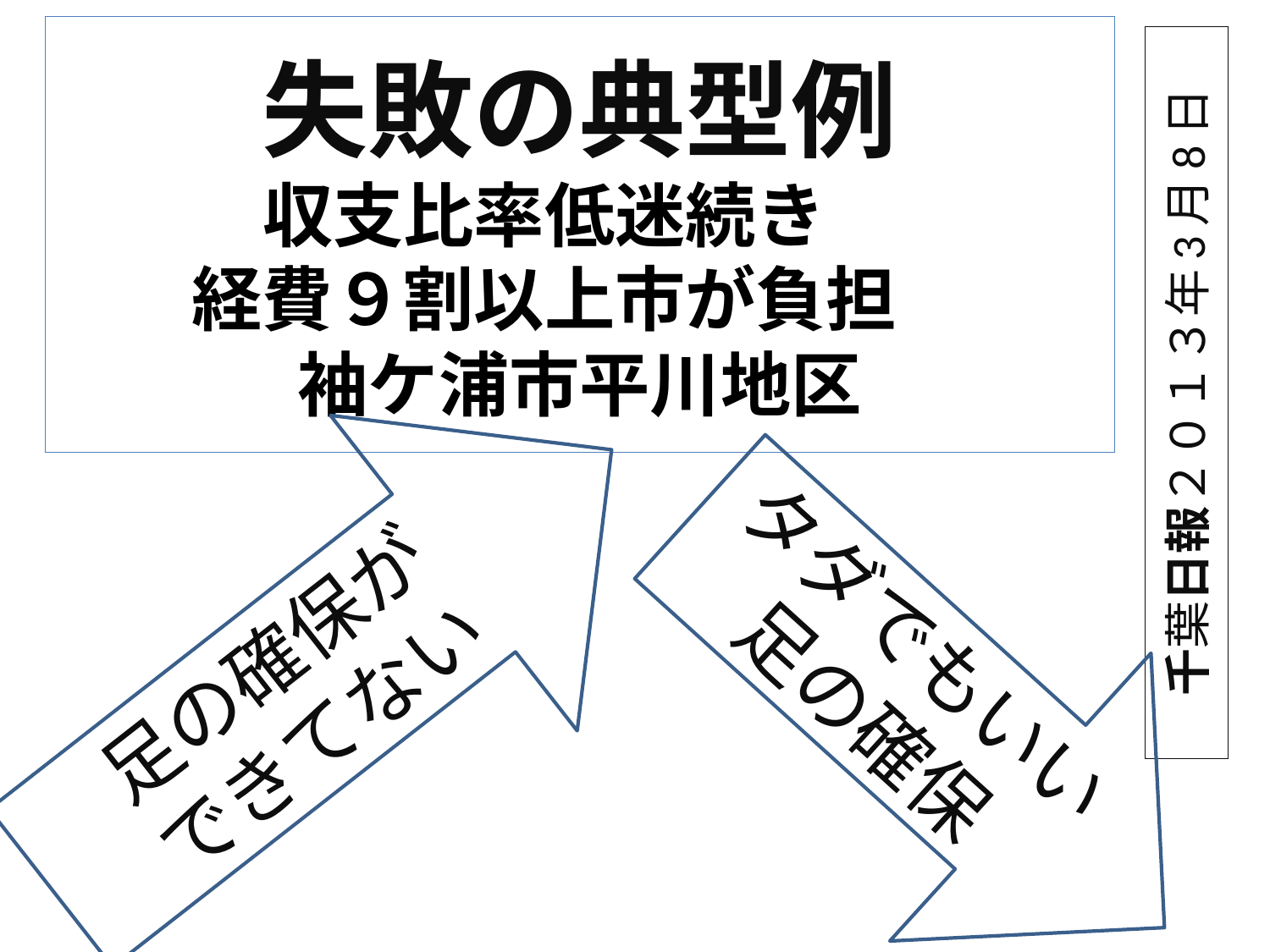

# 失敗の典型例 収支比率低迷続き　 経費９割以上市が負担　 袖ケ浦市平川地区
千葉日報２０１３年3月8日
足の確保が
できてない
タダでもいい
足の確保